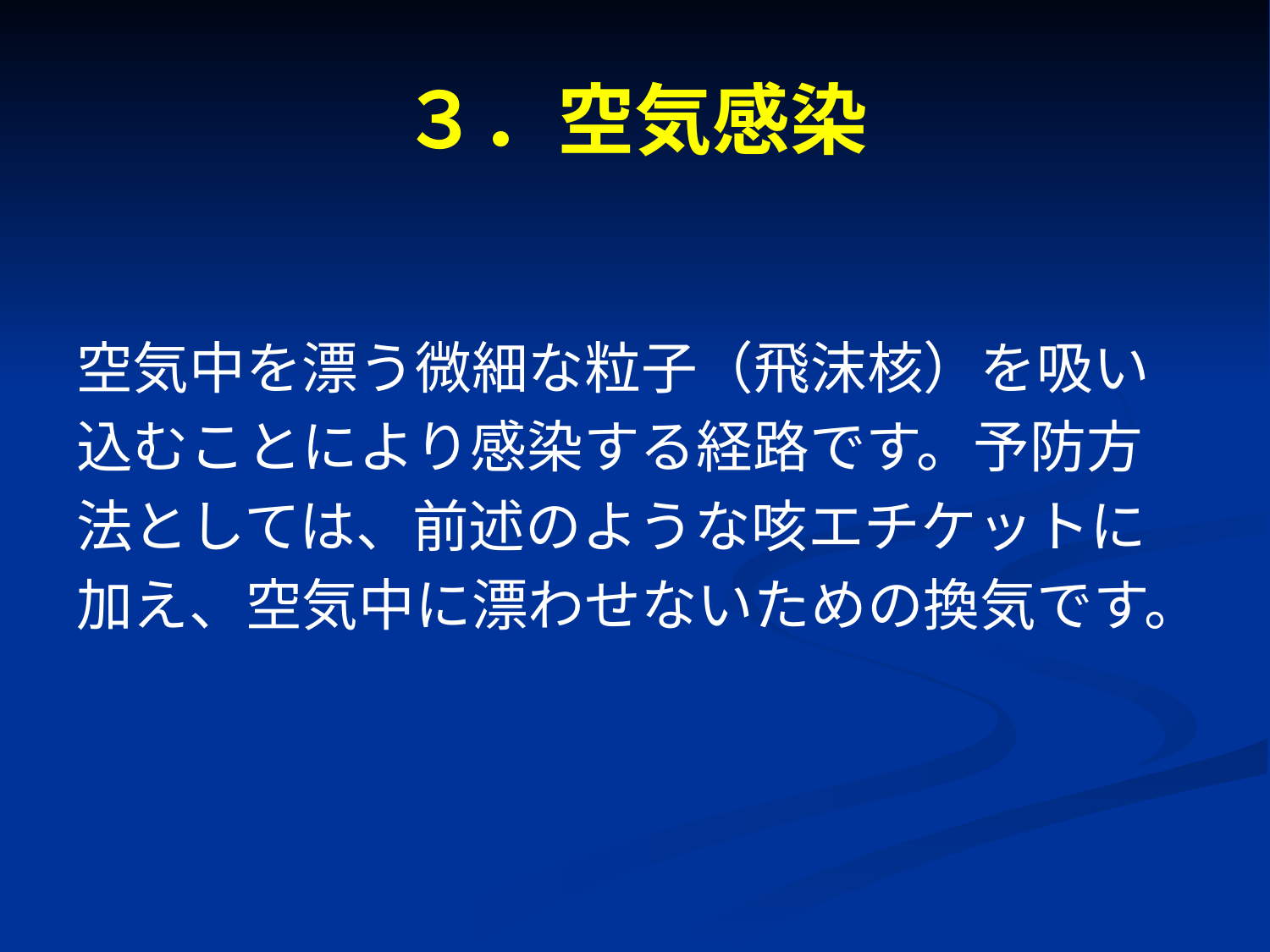

# ３．空気感染
空気中を漂う微細な粒子（飛沫核）を吸い
込むことにより感染する経路です。予防方
法としては、前述のような咳エチケットに
加え、空気中に漂わせないための換気です。